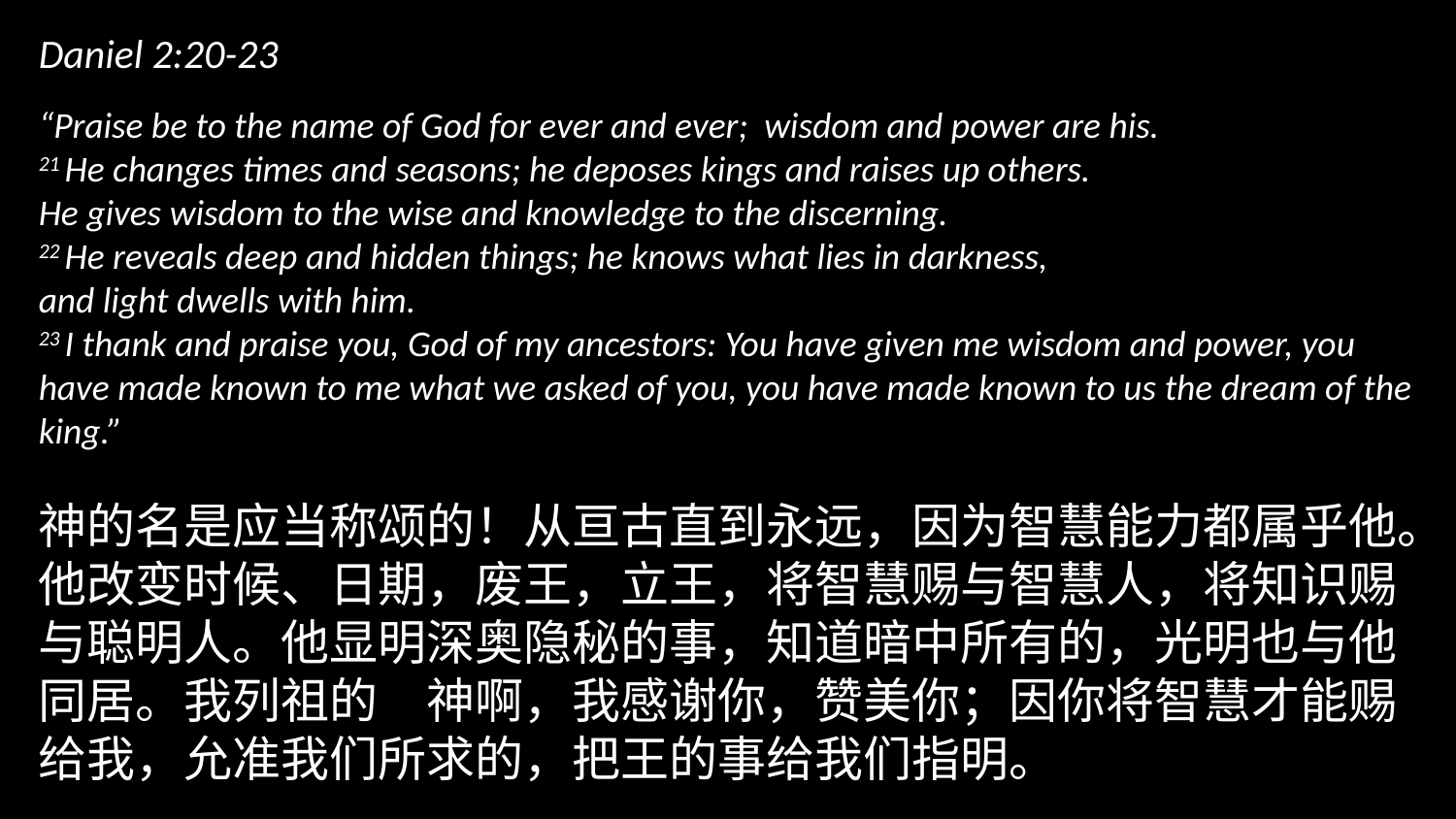

Daniel 2:20-23

“Praise be to the name of God for ever and ever;  wisdom and power are his.
21 He changes times and seasons; he deposes kings and raises up others.
He gives wisdom to the wise and knowledge to the discerning.
22 He reveals deep and hidden things; he knows what lies in darkness,
and light dwells with him.
23 I thank and praise you, God of my ancestors: You have given me wisdom and power, you have made known to me what we asked of you, you have made known to us the dream of the king.”

神的名是应当称颂的！从亘古直到永远，因为智慧能力都属乎他。他改变时候、日期，废王，立王，将智慧赐与智慧人，将知识赐与聪明人。他显明深奥隐秘的事，知道暗中所有的，光明也与他同居。我列祖的　神啊，我感谢你，赞美你；因你将智慧才能赐给我，允准我们所求的，把王的事给我们指明。